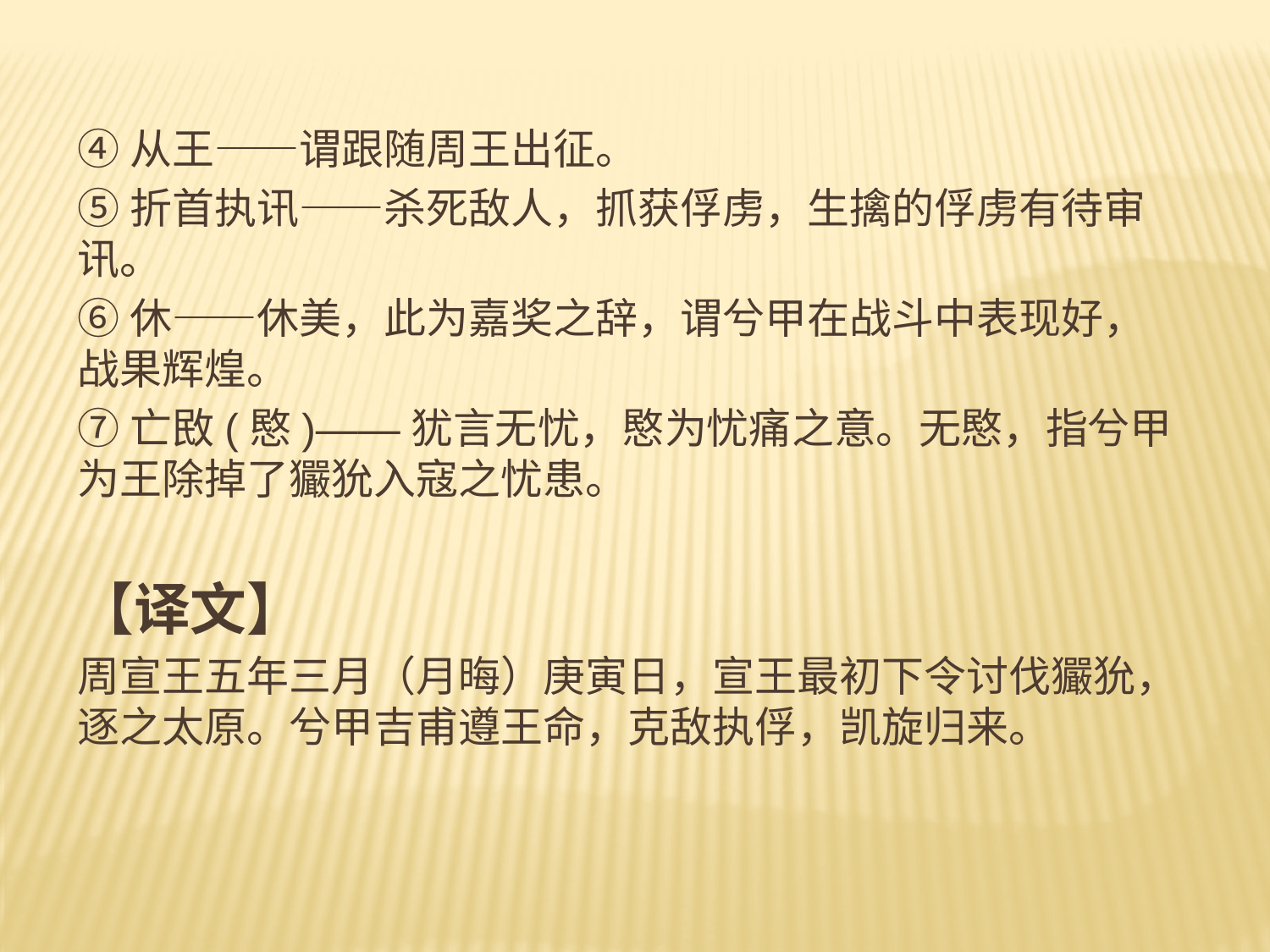

④从王——谓跟随周王出征。
⑤折首执讯——杀死敌人，抓获俘虏，生擒的俘虏有待审讯。
⑥休——休美，此为嘉奖之辞，谓兮甲在战斗中表现好，战果辉煌。
⑦亡敃(愍)——犹言无忧，愍为忧痛之意。无愍，指兮甲为王除掉了玁狁入寇之忧患。

【译文】
周宣王五年三月（月晦）庚寅日，宣王最初下令讨伐玁狁，逐之太原。兮甲吉甫遵王命，克敌执俘，凯旋归来。